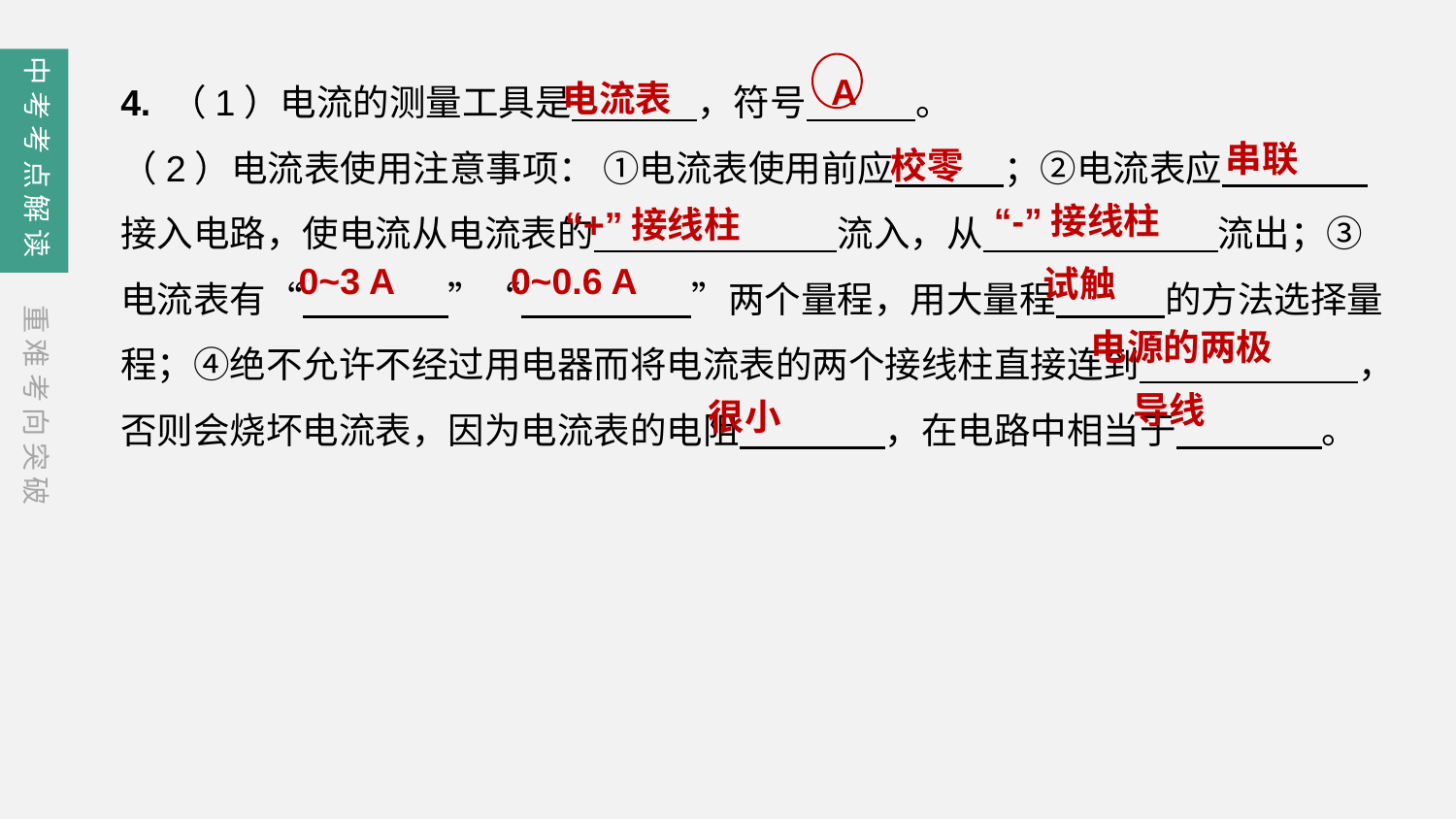

A
中考考点解读

电流表
4. （1）电流的测量工具是　　  　，符号　　　。
（2）电流表使用注意事项： ①电流表使用前应　　　；②电流表应　　　　接入电路，使电流从电流表的　　　　　   　流入，从　　　  　　　流出；③电流表有“　　　　”“　　　   　”两个量程，用大量程　　　的方法选择量程；④绝不允许不经过用电器而将电流表的两个接线柱直接连到　　　　　　，否则会烧坏电流表，因为电流表的电阻　　　　，在电路中相当于　　　　。

串联
校零
“+”接线柱
“-”接线柱
0~3 A
0~0.6 A
试触
重难考向突破
电源的两极
导线
很小